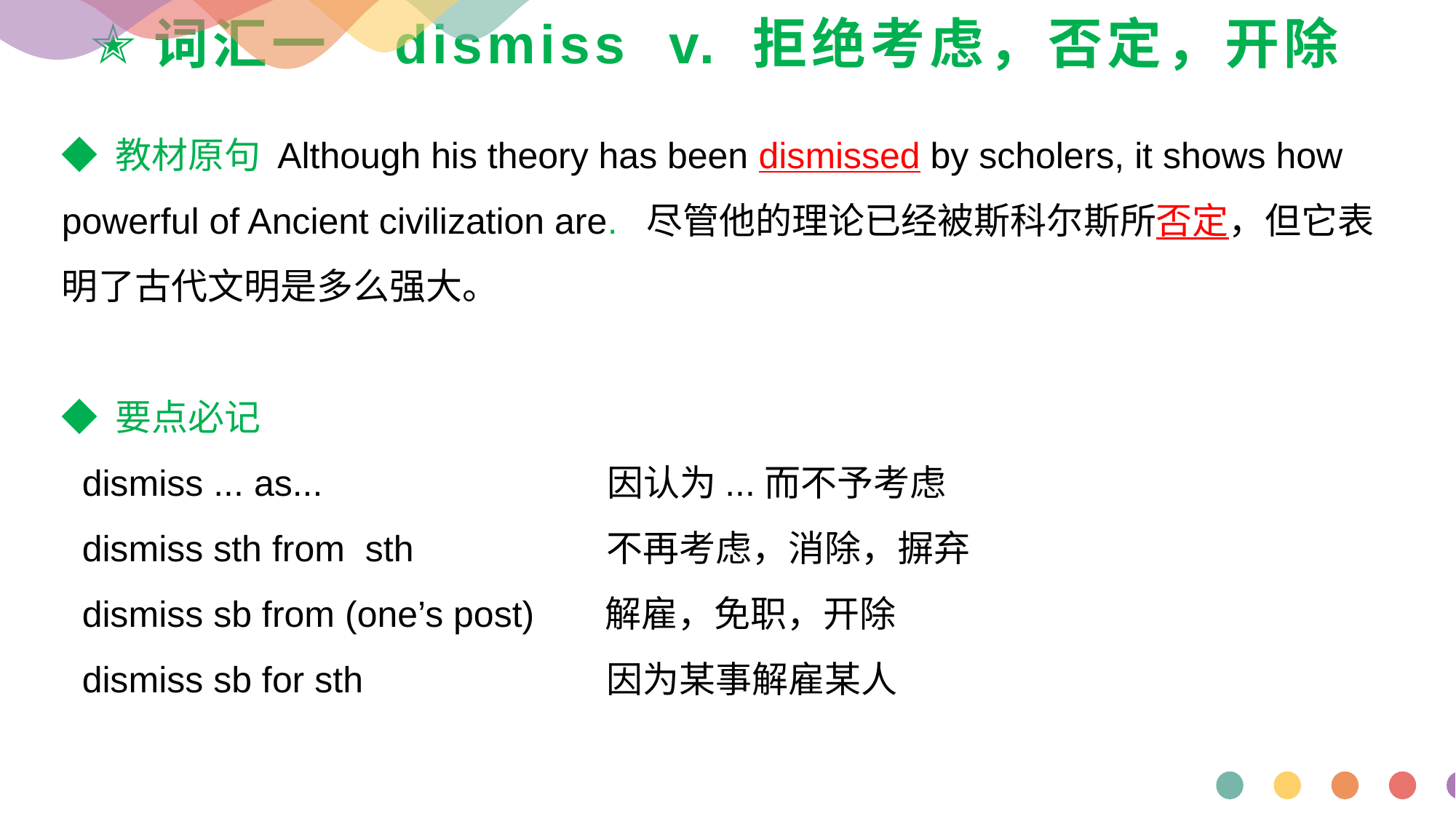

# ✭词汇一   dismiss  v. 拒绝考虑，否定，开除
◆ 教材原句 Although his theory has been dismissed by scholers, it shows how powerful of Ancient civilization are.  尽管他的理论已经被斯科尔斯所否定，但它表明了古代文明是多么强大。

◆ 要点必记
  dismiss ... as...                           因认为...而不予考虑
  dismiss sth from  sth                  不再考虑，消除，摒弃
  dismiss sb from (one’s post)      解雇，免职，开除
  dismiss sb for sth                       因为某事解雇某人